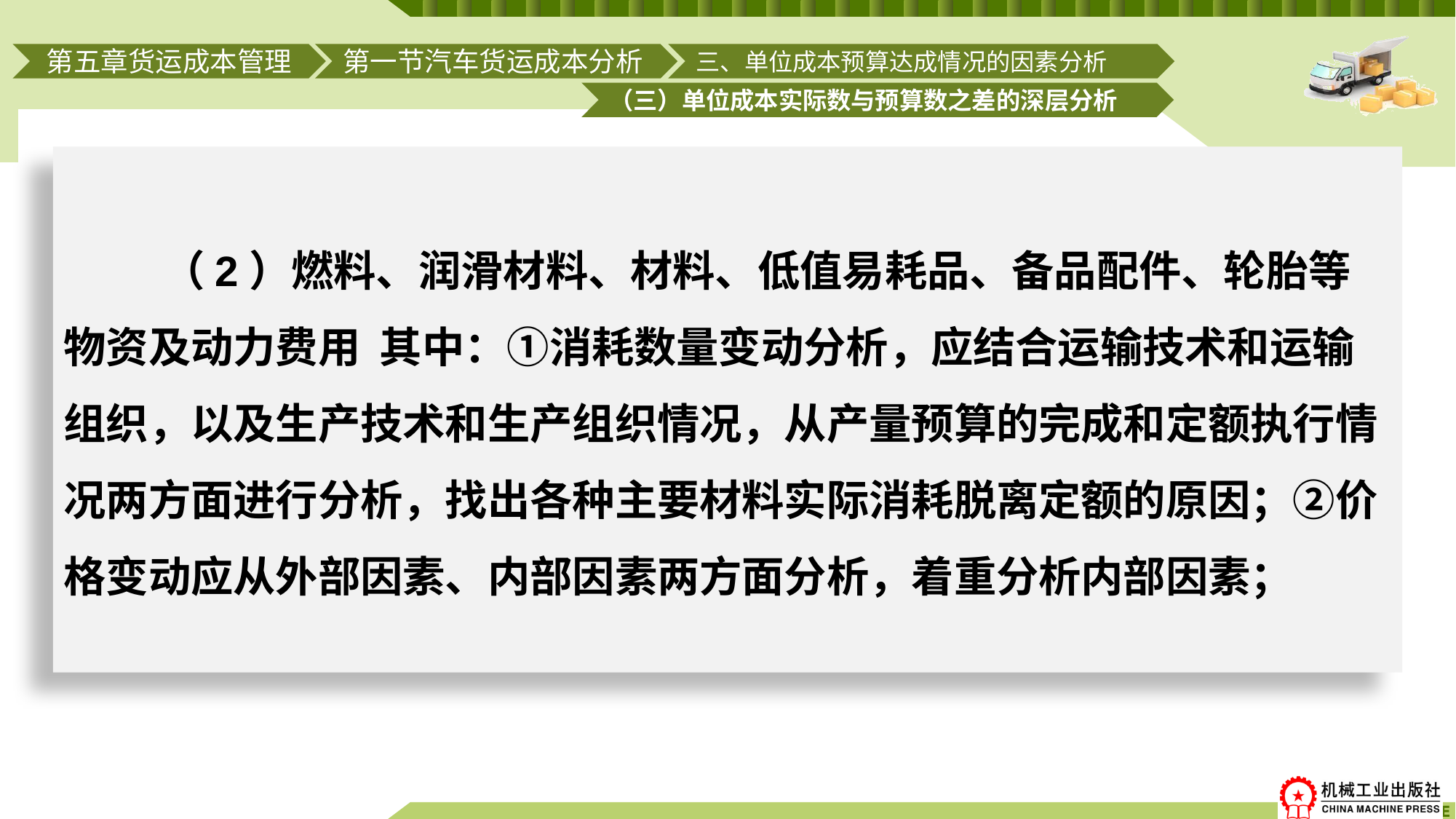

第一节汽车货运成本分析
三、单位成本预算达成情况的因素分析
第五章货运成本管理
（三）单位成本实际数与预算数之差的深层分析
# （2）燃料、润滑材料、材料、低值易耗品、备品配件、轮胎等物资及动力费用  其中：①消耗数量变动分析，应结合运输技术和运输组织，以及生产技术和生产组织情况，从产量预算的完成和定额执行情况两方面进行分析，找出各种主要材料实际消耗脱离定额的原因；②价格变动应从外部因素、内部因素两方面分析，着重分析内部因素；